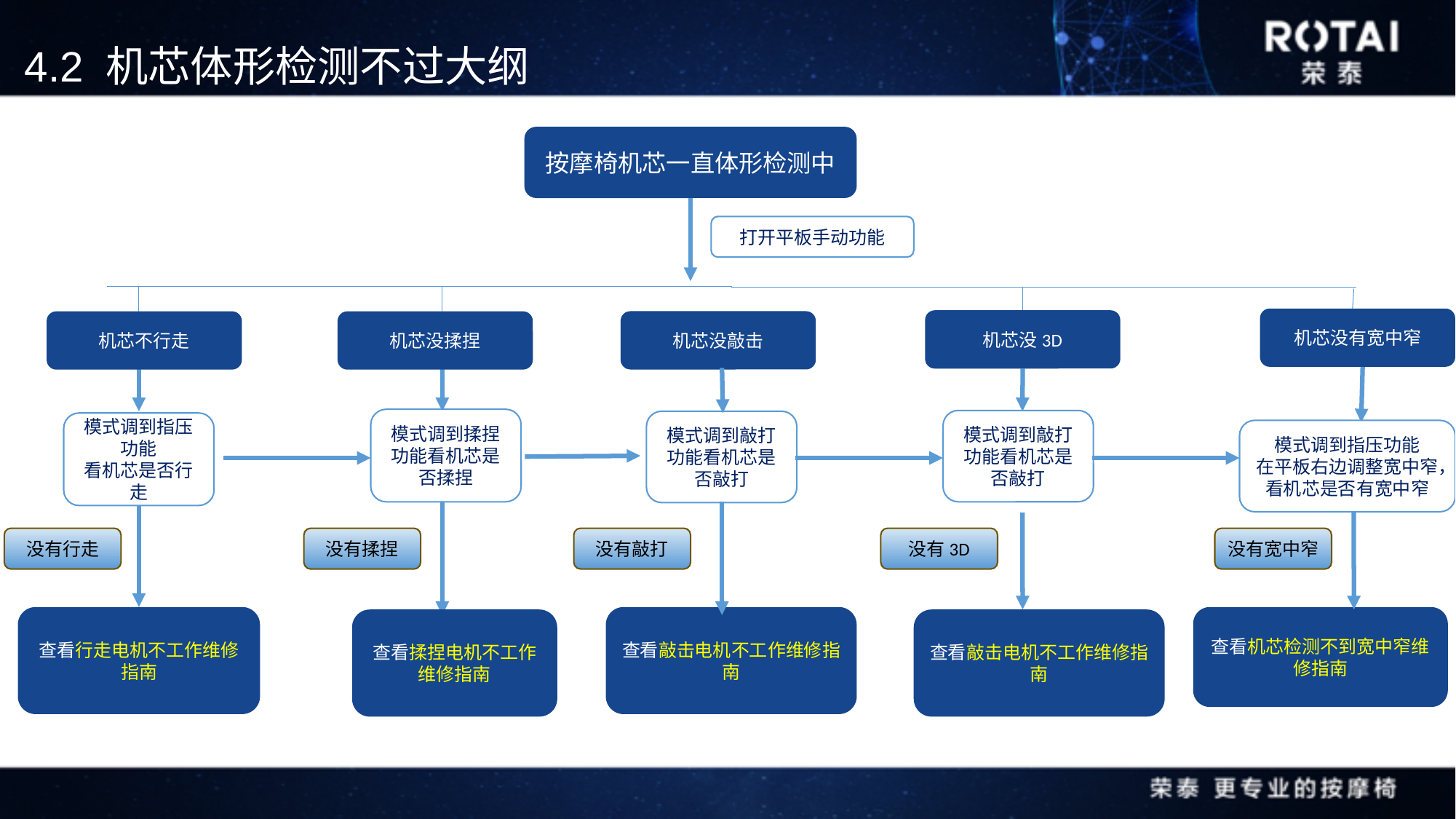

4.2 机芯体形检测不过大纲
按摩椅机芯一直体形检测中
打开平板手动功能
机芯没有宽中窄
机芯没3D
机芯没敲击
机芯不行走
机芯没揉捏
模式调到揉捏功能看机芯是否揉捏
模式调到敲打功能看机芯是否敲打
模式调到敲打功能看机芯是否敲打
模式调到指压功能
看机芯是否行走
模式调到指压功能
在平板右边调整宽中窄，看机芯是否有宽中窄
没有敲打
没有3D
没有行走
没有宽中窄
没有揉捏
查看行走电机不工作维修指南
查看敲击电机不工作维修指南
查看机芯检测不到宽中窄维修指南
查看揉捏电机不工作维修指南
查看敲击电机不工作维修指南